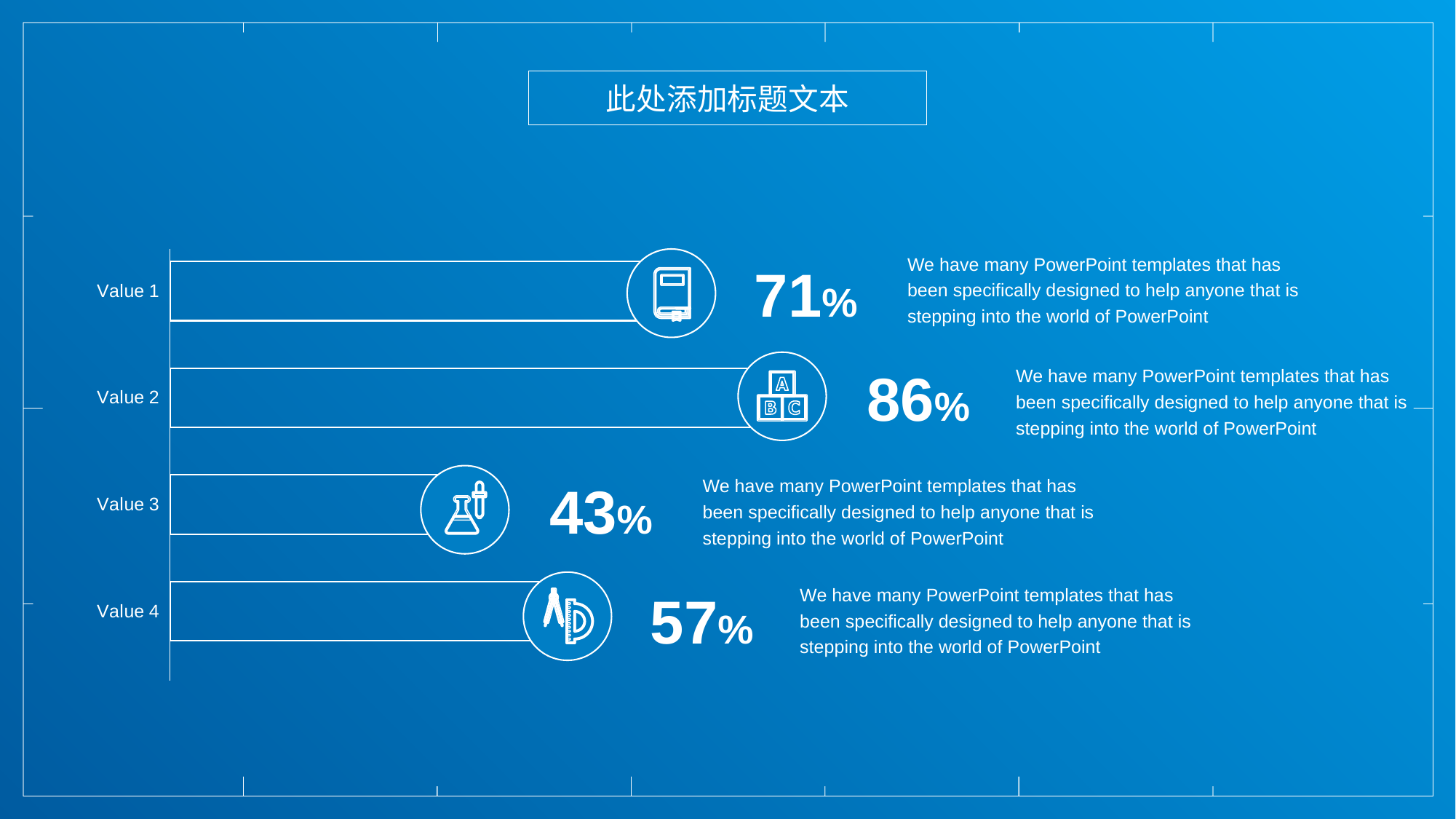

此处添加标题文本

### Chart

| Category | 계열 1 |
|---|---|
| Value 4 | 57.0 |
| Value 3 | 43.0 |
| Value 2 | 86.0 |
| Value 1 | 71.0 |
We have many PowerPoint templates that has been specifically designed to help anyone that is stepping into the world of PowerPoint

71%

We have many PowerPoint templates that has been specifically designed to help anyone that is stepping into the world of PowerPoint
86%

We have many PowerPoint templates that has been specifically designed to help anyone that is stepping into the world of PowerPoint
43%

We have many PowerPoint templates that has been specifically designed to help anyone that is stepping into the world of PowerPoint
57%